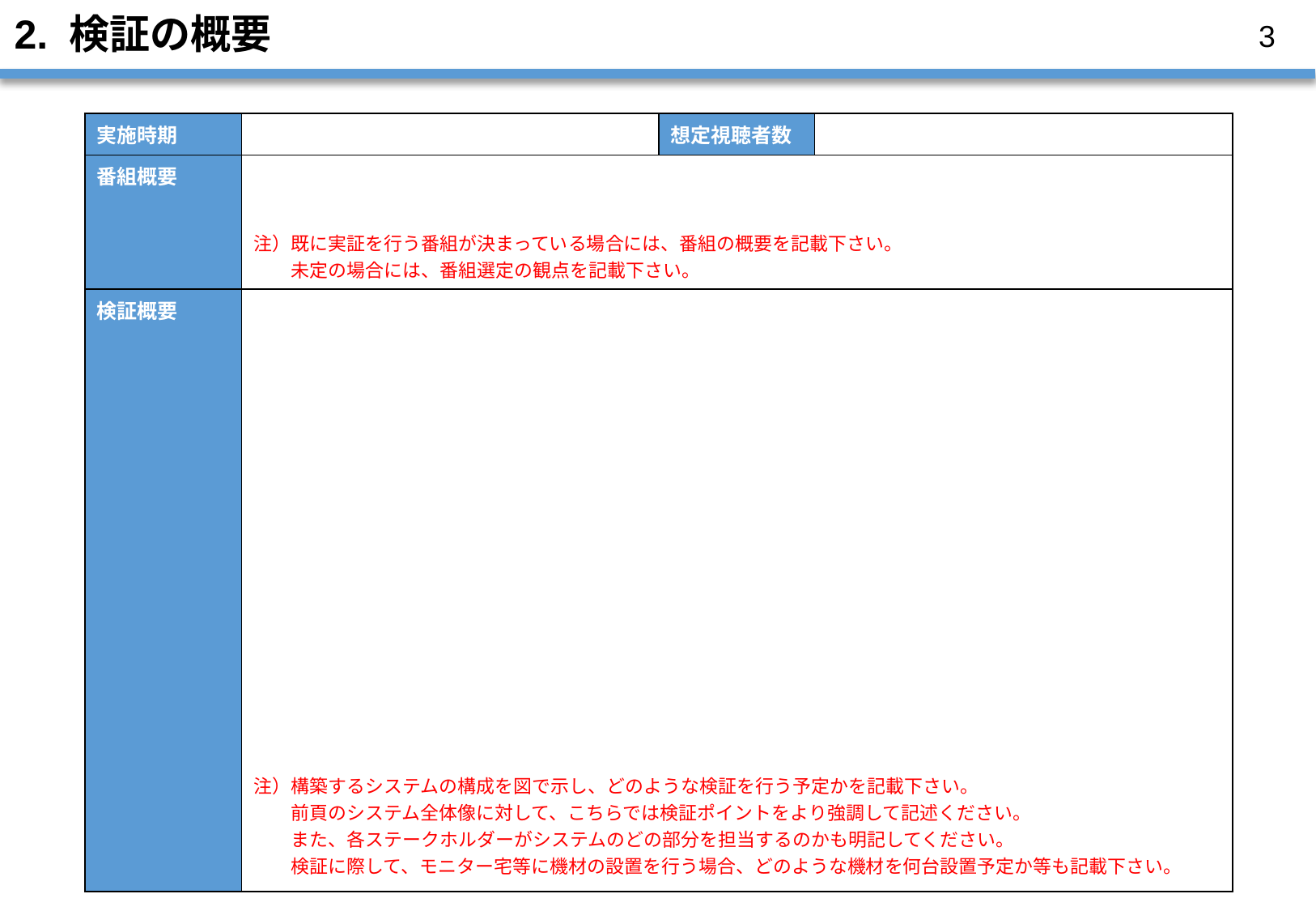

# 2. 検証の概要
3
| 実施時期 |  | 想定視聴者数 |  |
| --- | --- | --- | --- |
| 番組概要 | 注）既に実証を行う番組が決まっている場合には、番組の概要を記載下さい。 　　未定の場合には、番組選定の観点を記載下さい。 |  |  |
| 検証概要 | 注）構築するシステムの構成を図で示し、どのような検証を行う予定かを記載下さい。 　　前頁のシステム全体像に対して、こちらでは検証ポイントをより強調して記述ください。 　　また、各ステークホルダーがシステムのどの部分を担当するのかも明記してください。 　　検証に際して、モニター宅等に機材の設置を行う場合、どのような機材を何台設置予定か等も記載下さい。 |  |  |